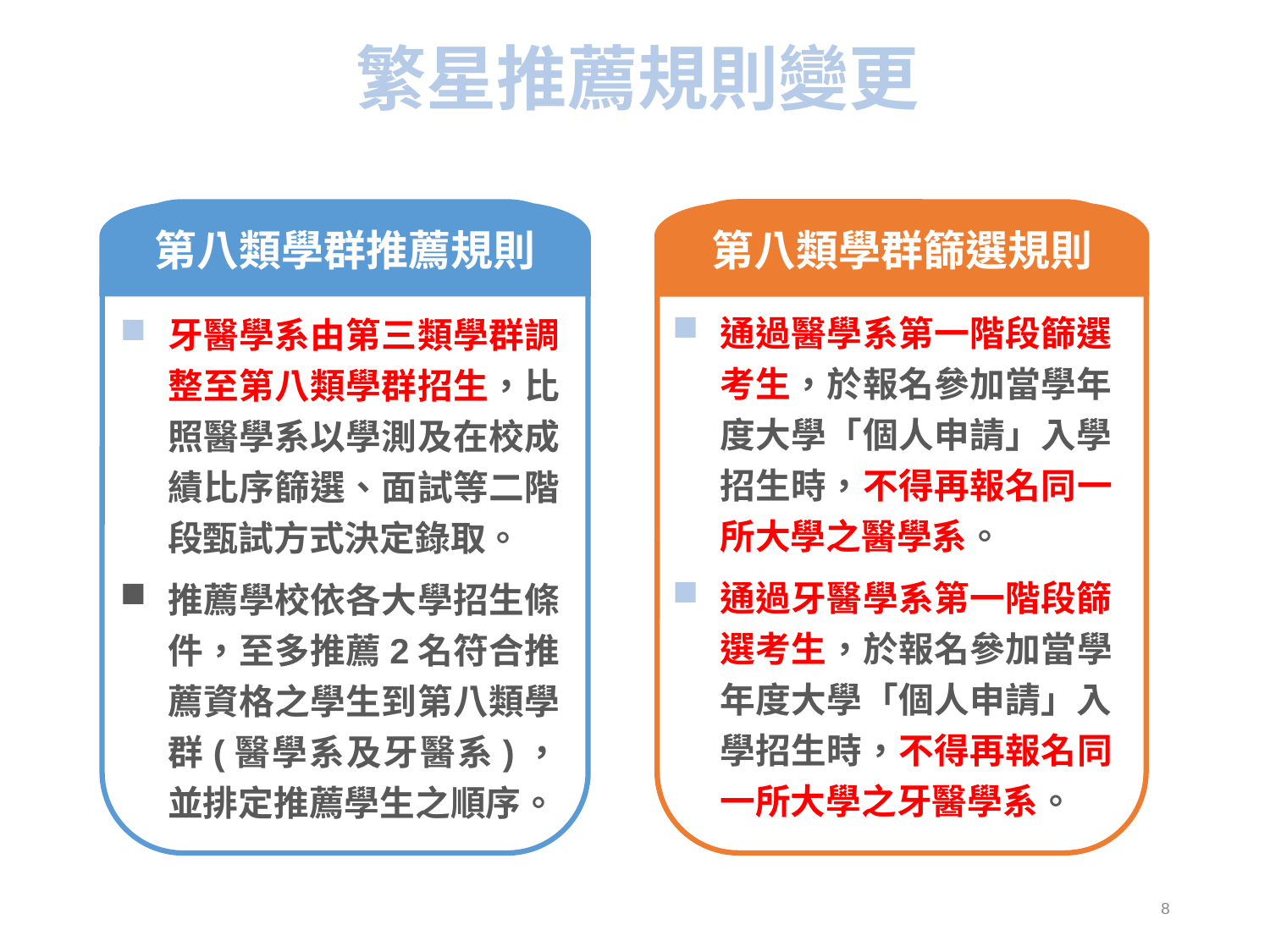

繁星推薦規則變更
第八類學群推薦規則

牙醫學系由第三類學群調整至第八類學群招生，比照醫學系以學測及在校成績比序篩選、面試等二階段甄試方式決定錄取。
推薦學校依各大學招生條件，至多推薦2名符合推薦資格之學生到第八類學群(醫學系及牙醫系)，並排定推薦學生之順序。
第八類學群篩選規則

通過醫學系第一階段篩選考生，於報名參加當學年度大學「個人申請」入學招生時，不得再報名同一所大學之醫學系。
通過牙醫學系第一階段篩選考生，於報名參加當學年度大學「個人申請」入學招生時，不得再報名同一所大學之牙醫學系。
8